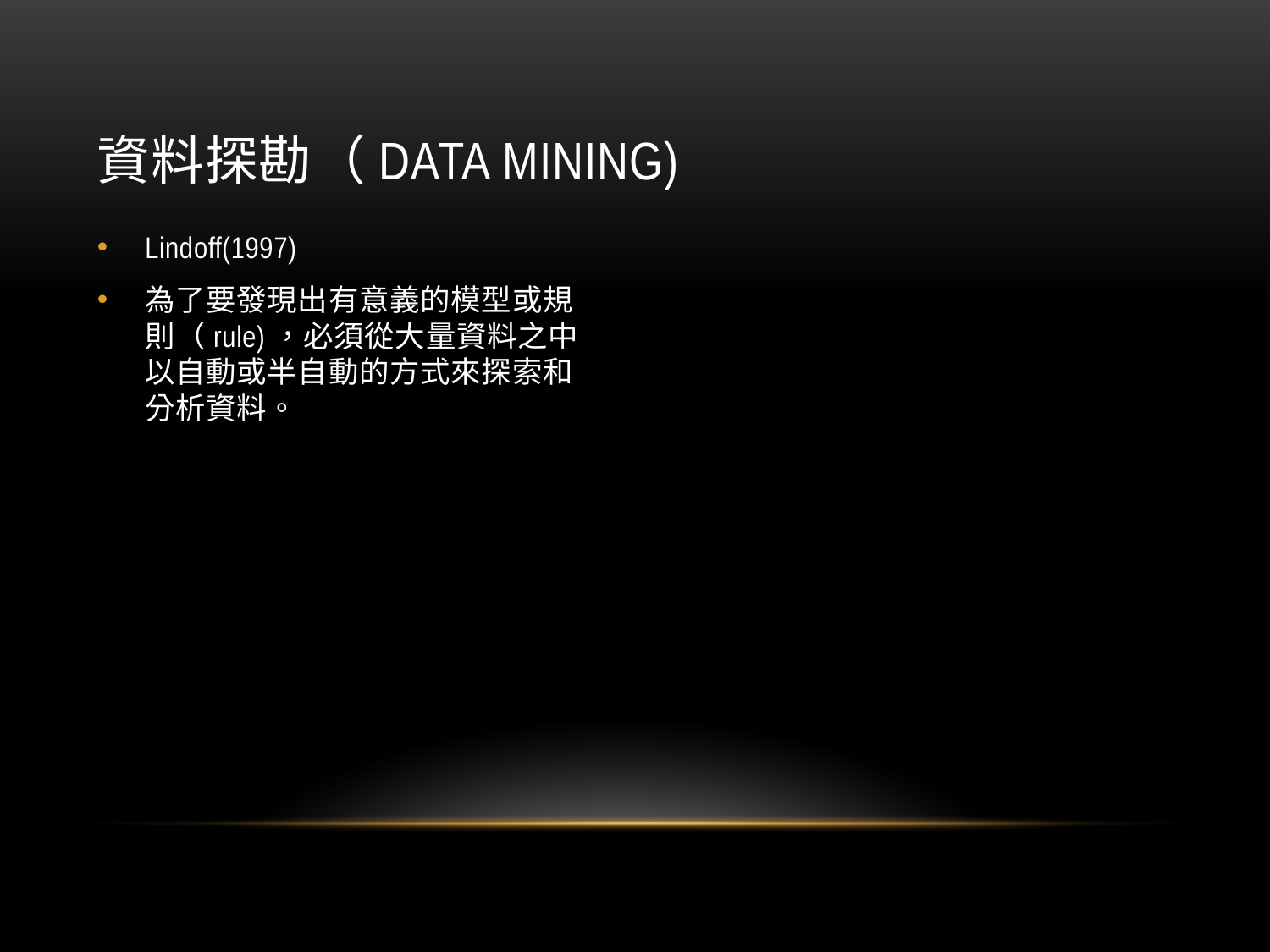

# 資料探勘（Data Mining)
Lindoff(1997)
為了要發現出有意義的模型或規則（rule)，必須從大量資料之中以自動或半自動的方式來探索和分析資料。